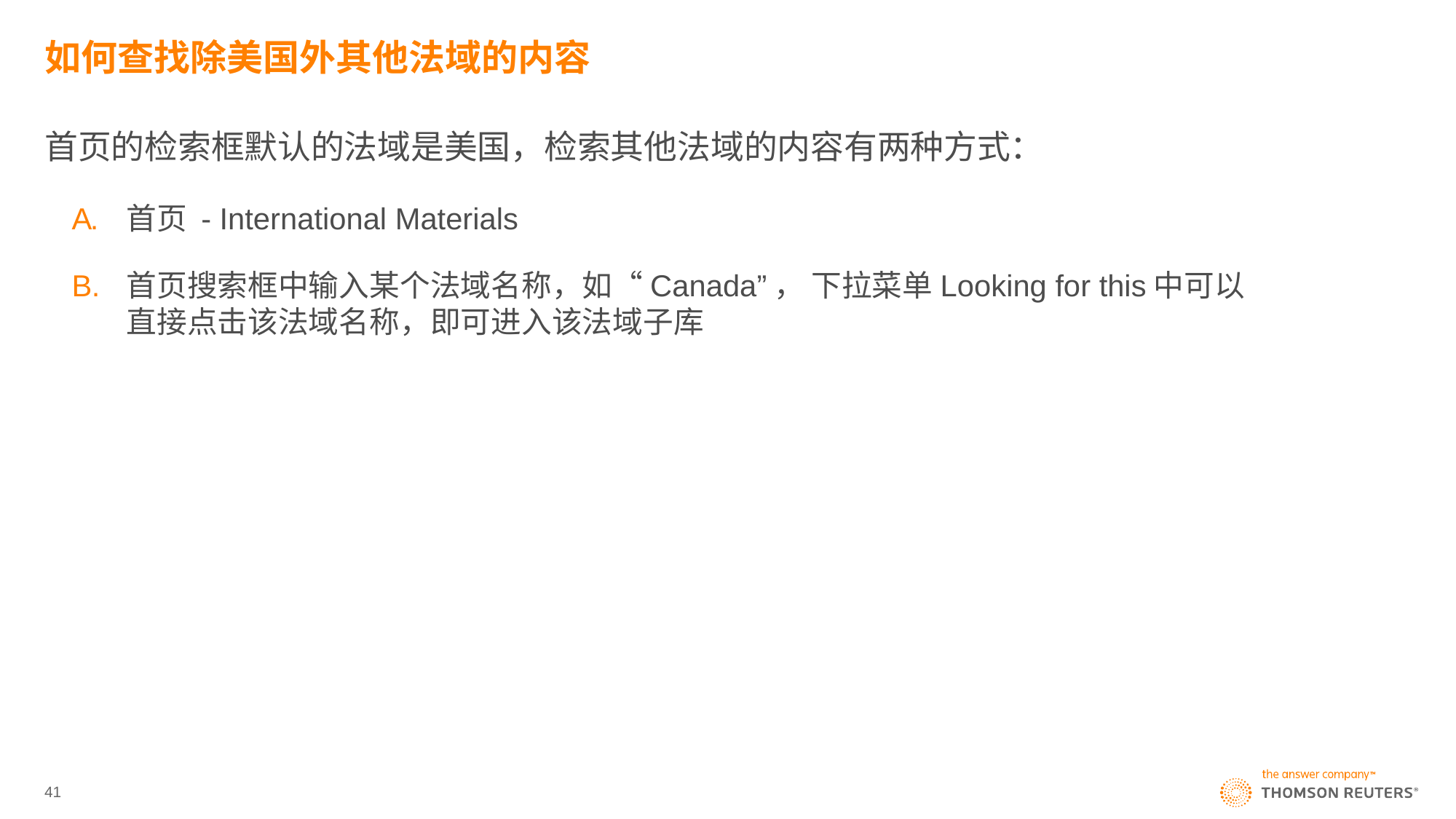

# 如何查找除美国外其他法域的内容
首页的检索框默认的法域是美国，检索其他法域的内容有两种方式：
首页 - International Materials
首页搜索框中输入某个法域名称，如“Canada”， 下拉菜单Looking for this中可以直接点击该法域名称，即可进入该法域子库

41